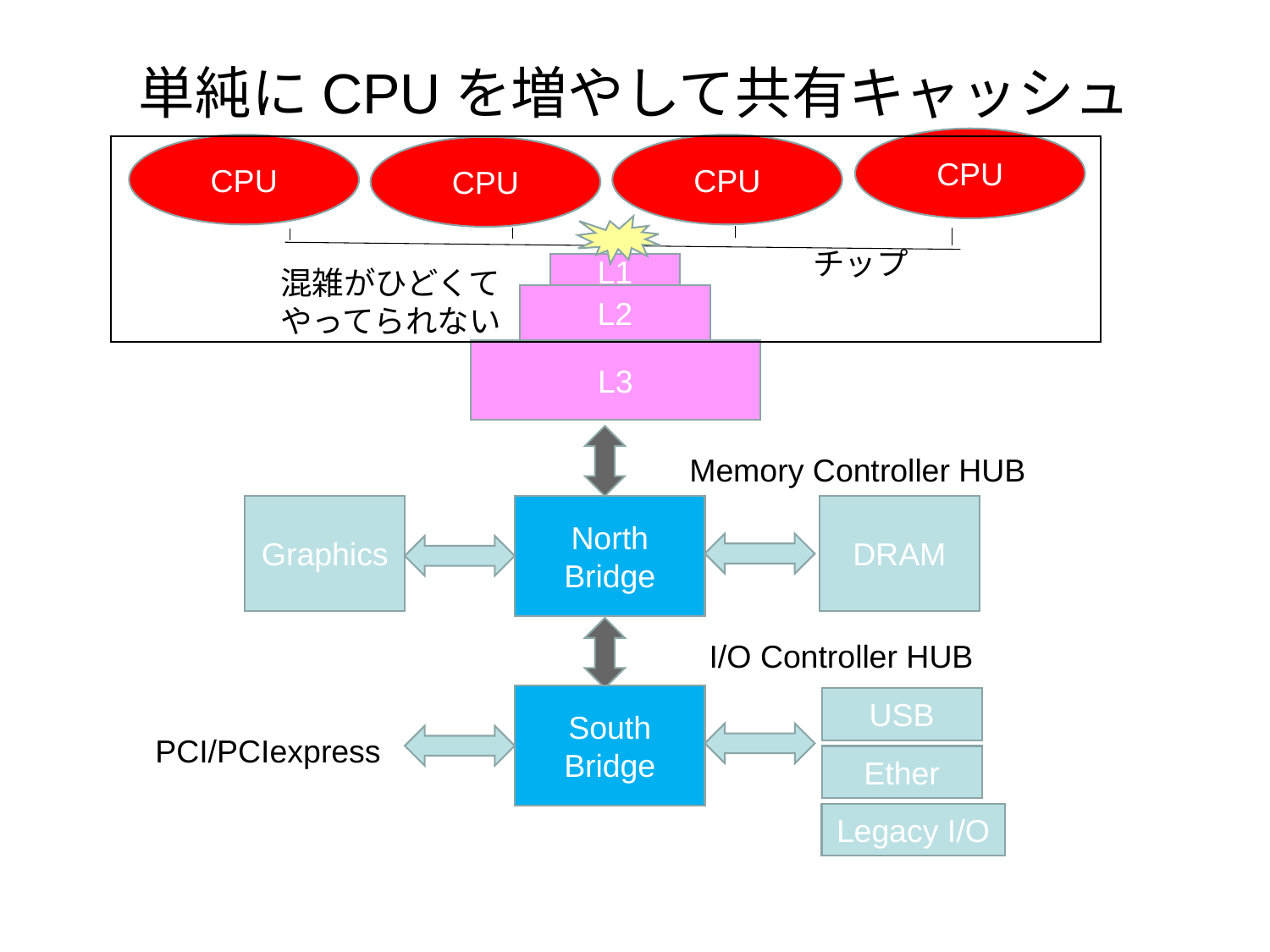

# 単純にCPUを増やして共有キャッシュ
CPU
CPU
CPU

CPU

チップ
L1
混雑がひどくて
やってられない
L2
L3

Memory Controller HUB
Graphics
North
Bridge
DRAM

I/O Controller HUB
South
Bridge
USB

PCI/PCIexpress

Ether
Legacy I/O